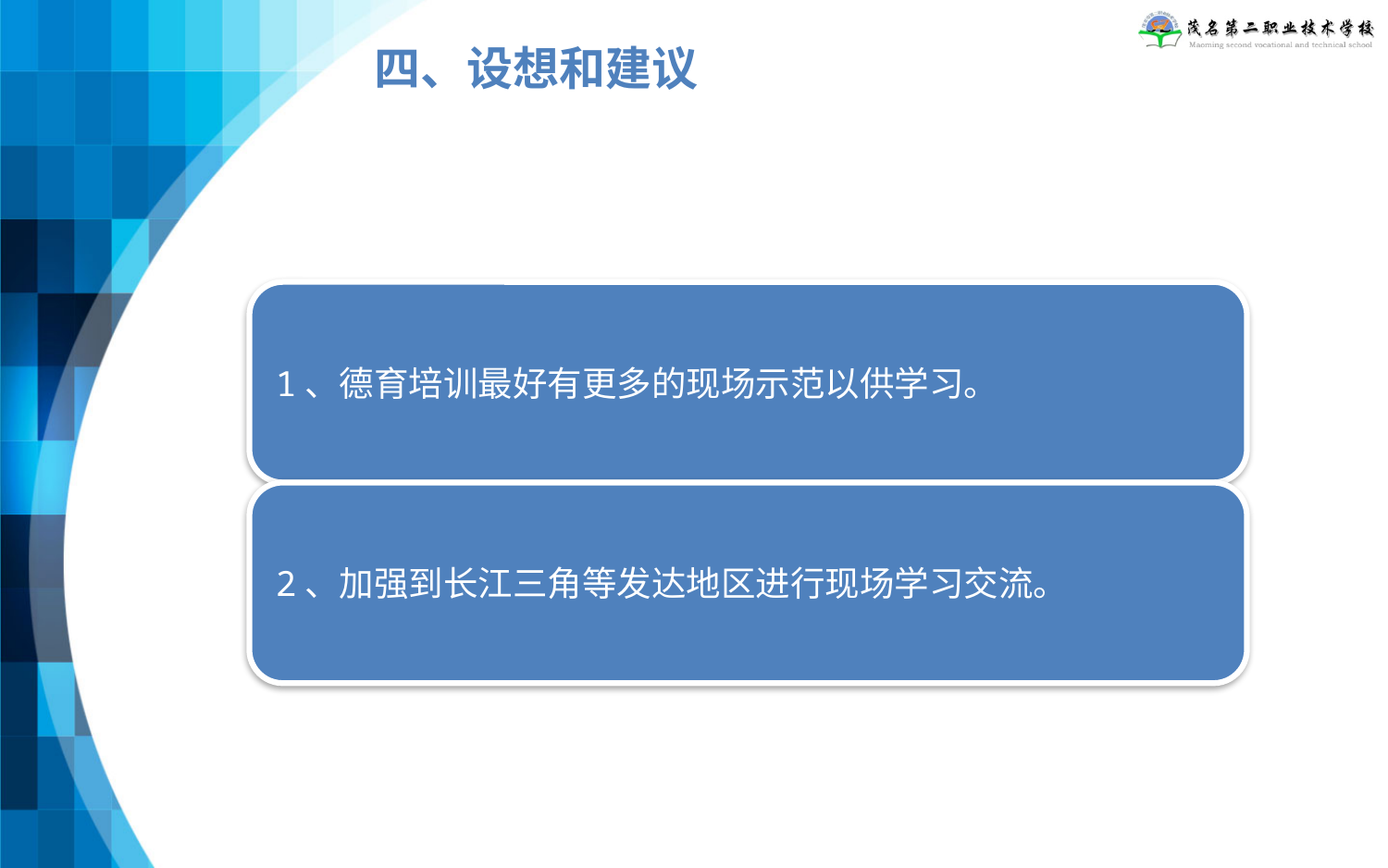

四、设想和建议
1、德育培训最好有更多的现场示范以供学习。
2、加强到长江三角等发达地区进行现场学习交流。